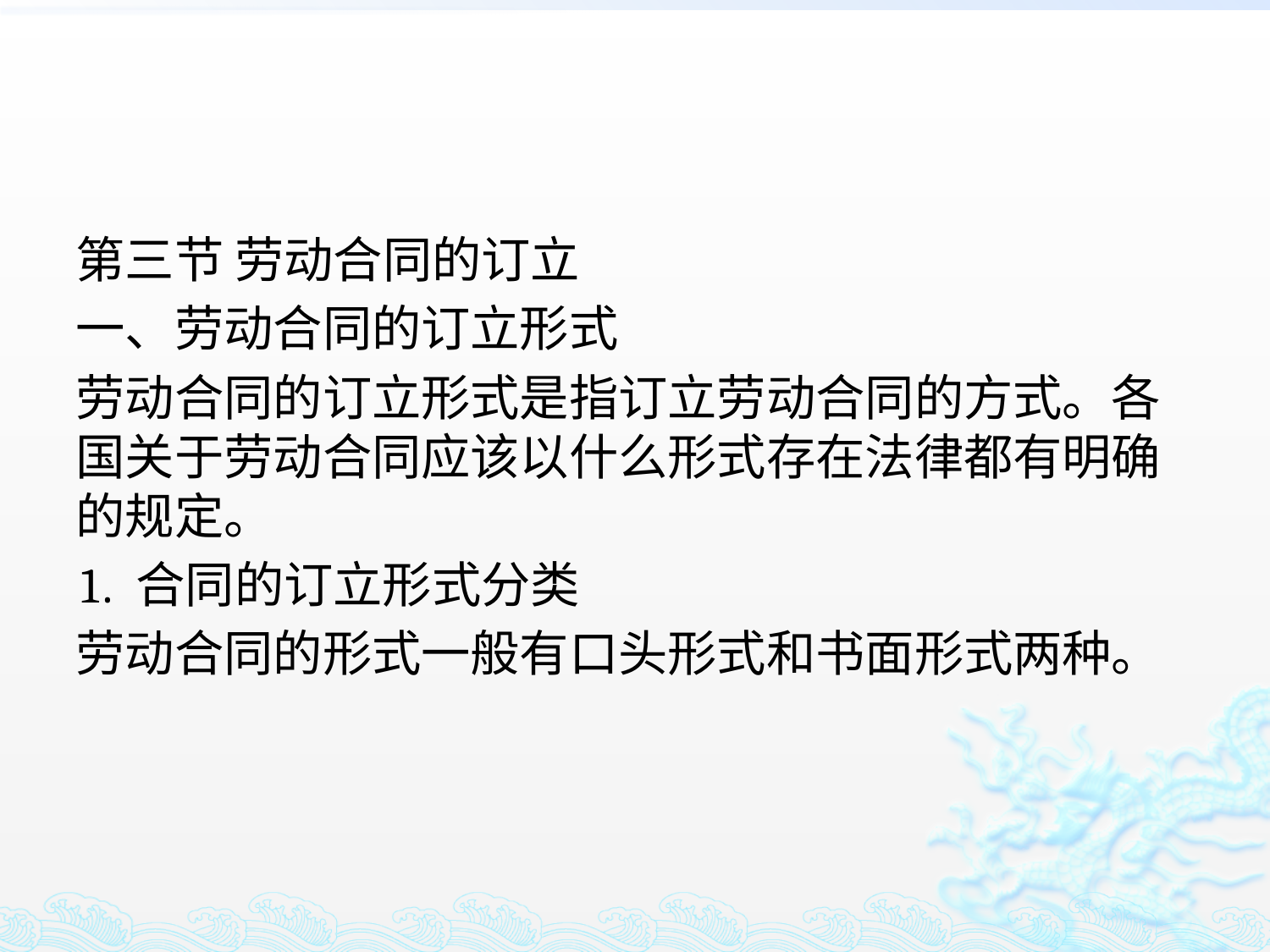

#
第三节 劳动合同的订立
一、劳动合同的订立形式
劳动合同的订立形式是指订立劳动合同的方式。各国关于劳动合同应该以什么形式存在法律都有明确的规定。
1. 合同的订立形式分类
劳动合同的形式一般有口头形式和书面形式两种。